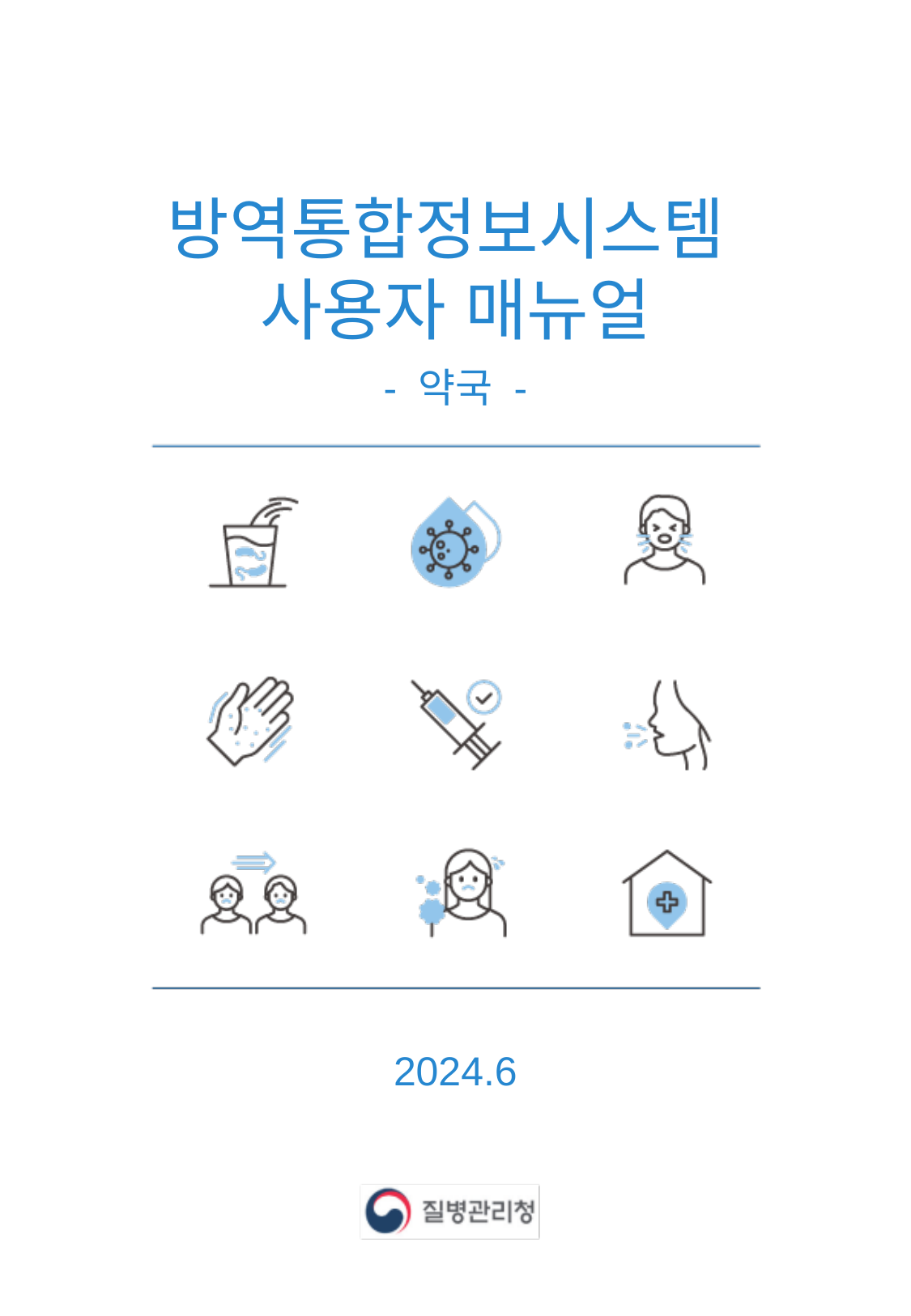

방역통합정보시스템
사용자 매뉴얼
- 약국 -
2024.6